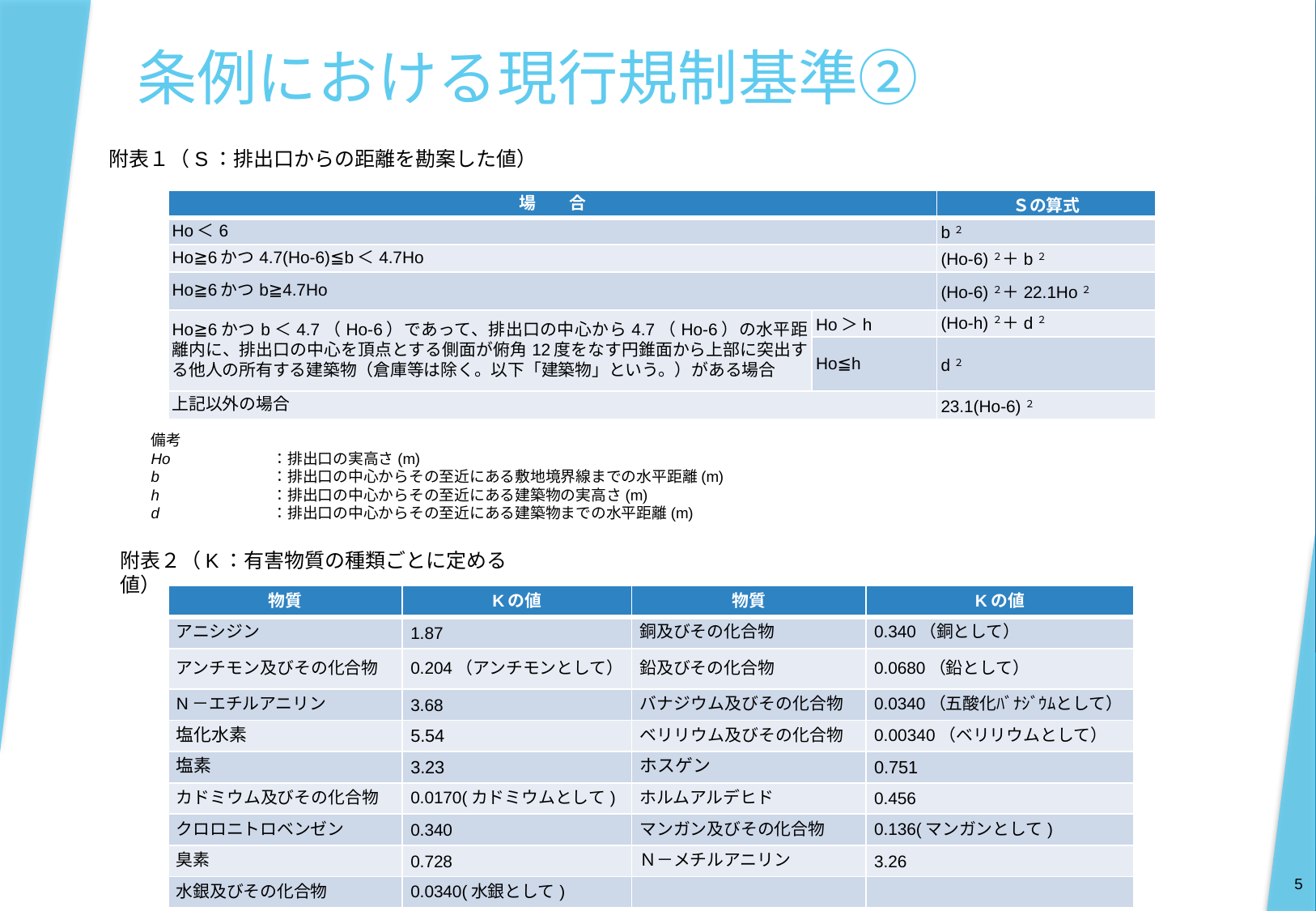

# 条例における現行規制基準②
附表１（S：排出口からの距離を勘案した値）
| 場　　合 |  | Ｓの算式 |
| --- | --- | --- |
| Ho＜6 |  | b２ |
| Ho≧6かつ4.7(Ho-6)≦b＜4.7Ho |  | (Ho-6)２＋b２ |
| Ho≧6かつb≧4.7Ho |  | (Ho-6)２＋22.1Ho２ |
| Ho≧6かつb＜4.7（Ho-6）であって、排出口の中心から4.7（Ho-6）の水平距離内に、排出口の中心を頂点とする側面が俯角12度をなす円錐面から上部に突出する他人の所有する建築物（倉庫等は除く。以下「建築物」という。）がある場合 | Ho＞h | (Ho-h)２＋d２ |
|  | Ho≦h | d２ |
| 上記以外の場合 |  | 23.1(Ho-6)２ |
備考
Ho	：排出口の実高さ(m)
b 	：排出口の中心からその至近にある敷地境界線までの水平距離(m)
h	：排出口の中心からその至近にある建築物の実高さ(m)
d	：排出口の中心からその至近にある建築物までの水平距離(m)

附表２（K：有害物質の種類ごとに定める値）
| 物質 | Kの値 | 物質 | Kの値 |
| --- | --- | --- | --- |
| アニシジン | 1.87 | 銅及びその化合物 | 0.340（銅として） |
| アンチモン及びその化合物 | 0.204（アンチモンとして） | 鉛及びその化合物 | 0.0680（鉛として） |
| N－エチルアニリン | 3.68 | バナジウム及びその化合物 | 0.0340（五酸化ﾊﾞﾅｼﾞｳﾑとして） |
| 塩化水素 | 5.54 | ベリリウム及びその化合物 | 0.00340（ベリリウムとして） |
| 塩素 | 3.23 | ホスゲン | 0.751 |
| カドミウム及びその化合物 | 0.0170(カドミウムとして) | ホルムアルデヒド | 0.456 |
| クロロニトロベンゼン | 0.340 | マンガン及びその化合物 | 0.136(マンガンとして) |
| 臭素 | 0.728 | Ｎ－メチルアニリン | 3.26 |
| 水銀及びその化合物 | 0.0340(水銀として) |  |  |
5